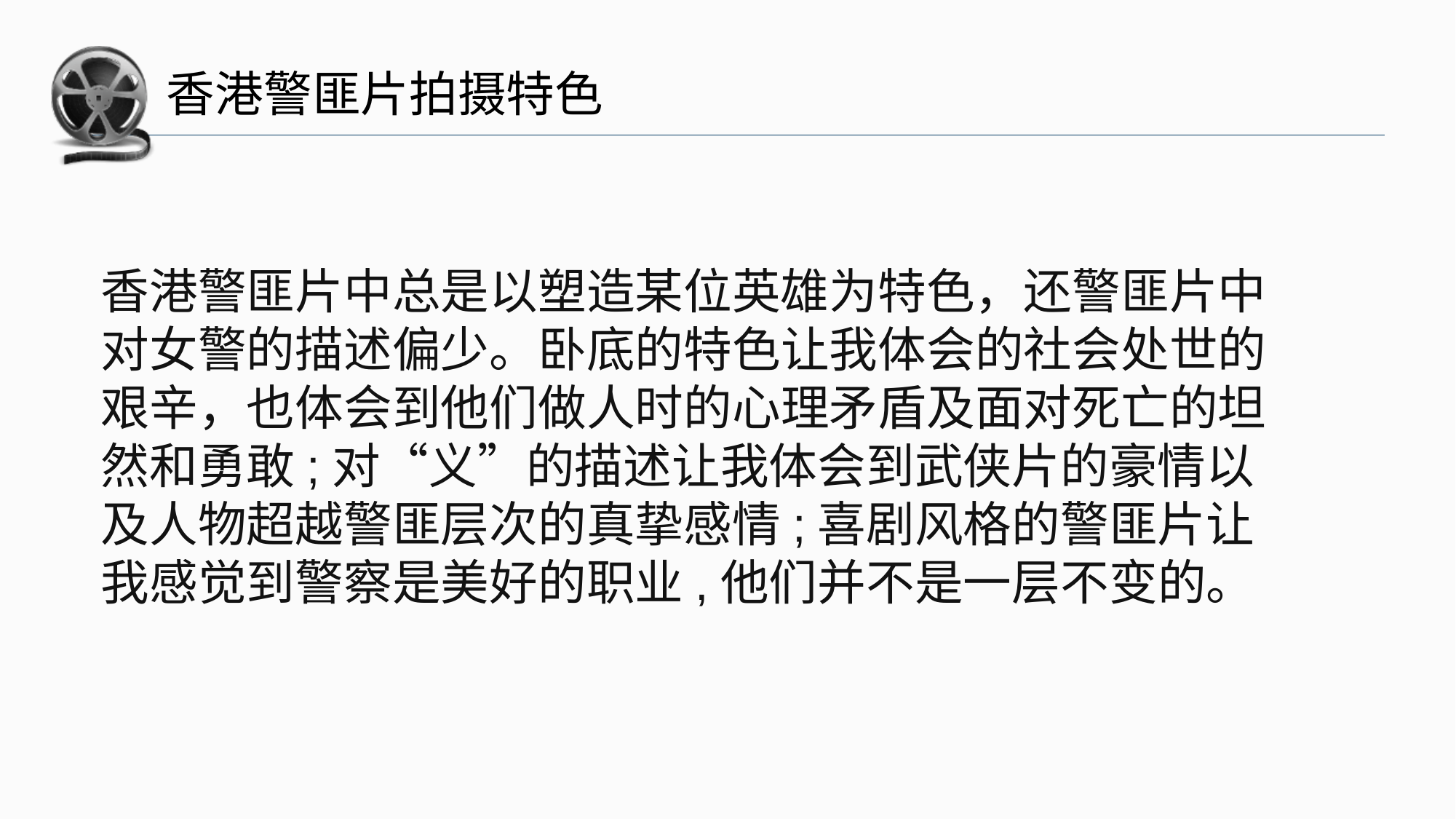

香港警匪片拍摄特色
香港警匪片中总是以塑造某位英雄为特色，还警匪片中对女警的描述偏少。卧底的特色让我体会的社会处世的艰辛，也体会到他们做人时的心理矛盾及面对死亡的坦然和勇敢;对“义”的描述让我体会到武侠片的豪情以及人物超越警匪层次的真挚感情;喜剧风格的警匪片让我感觉到警察是美好的职业,他们并不是一层不变的。